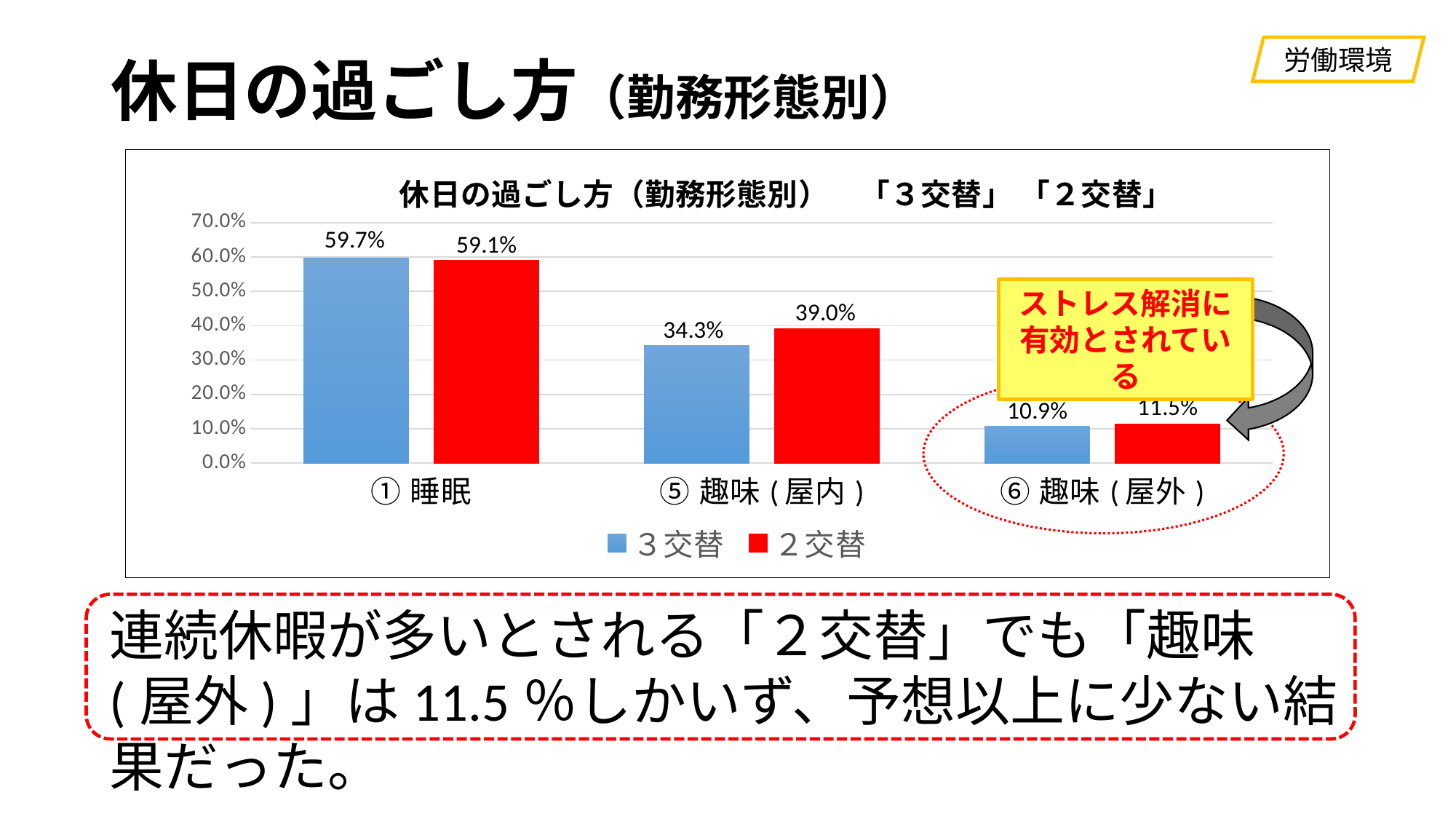

労働環境
# 休日の過ごし方（勤務形態別）

### Chart: 休日の過ごし方（勤務形態別）　「３交替」 「２交替」

| Category | ３交替 | ２交替 |
|---|---|---|
| ①睡眠 | 0.5966946554711449 | 0.5909804481233053 |
| ⑤趣味(屋内) | 0.3426629348260696 | 0.39046667618096187 |
| ⑥趣味(屋外) | 0.10855657736905237 | 0.11459968602825746 |
ストレス解消に
有効とされている

連続休暇が多いとされる「２交替」でも「趣味(屋外)」は11.5％しかいず、予想以上に少ない結果だった。